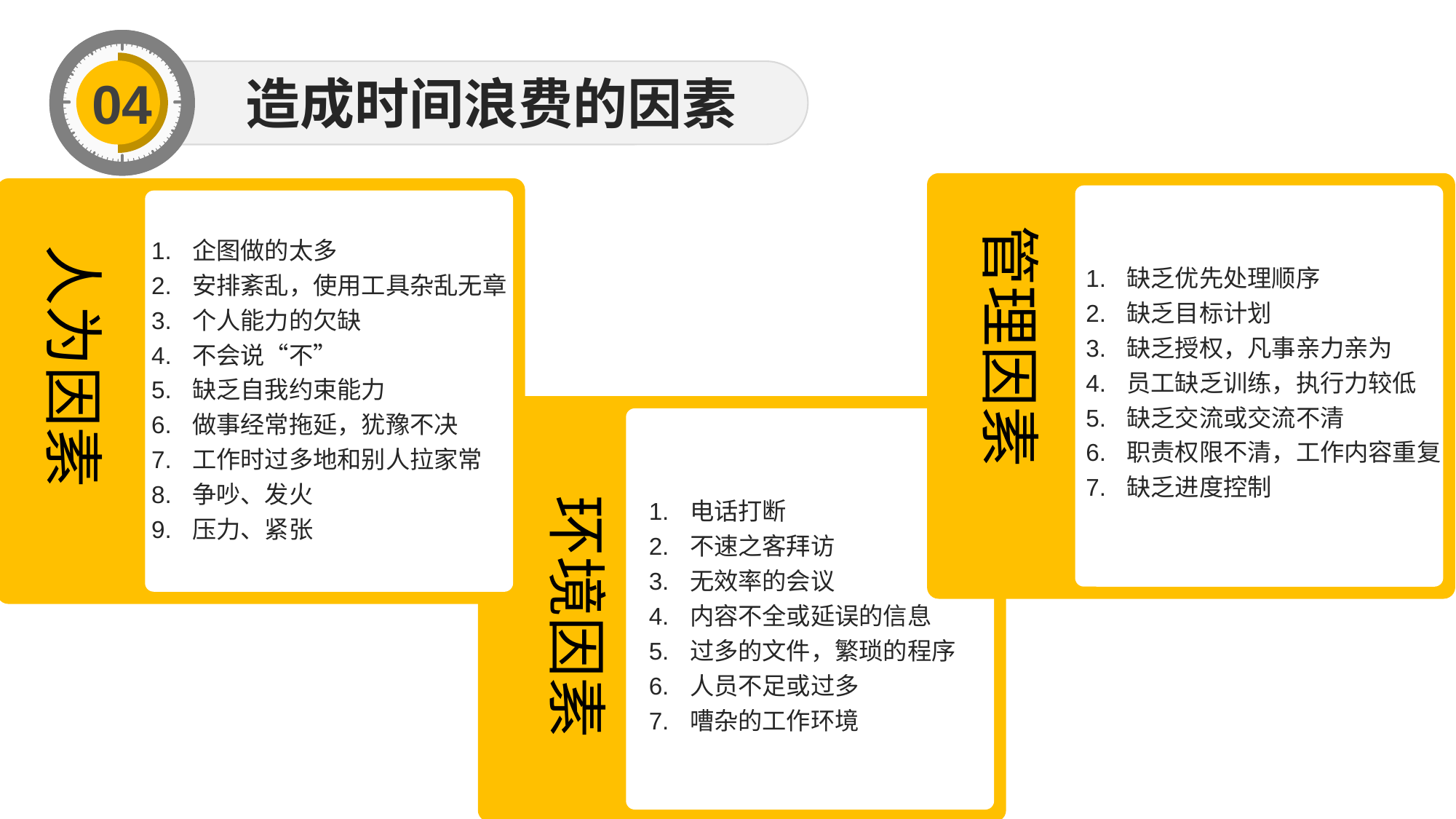

04

造成时间浪费的因素

企图做的太多
安排紊乱，使用工具杂乱无章
个人能力的欠缺
不会说“不”
缺乏自我约束能力
做事经常拖延，犹豫不决
工作时过多地和别人拉家常
争吵、发火
压力、紧张

缺乏优先处理顺序
缺乏目标计划
缺乏授权，凡事亲力亲为
员工缺乏训练，执行力较低
缺乏交流或交流不清
职责权限不清，工作内容重复
缺乏进度控制
管理因素
人为因素

电话打断
不速之客拜访
无效率的会议
内容不全或延误的信息
过多的文件，繁琐的程序
人员不足或过多
嘈杂的工作环境
环境因素